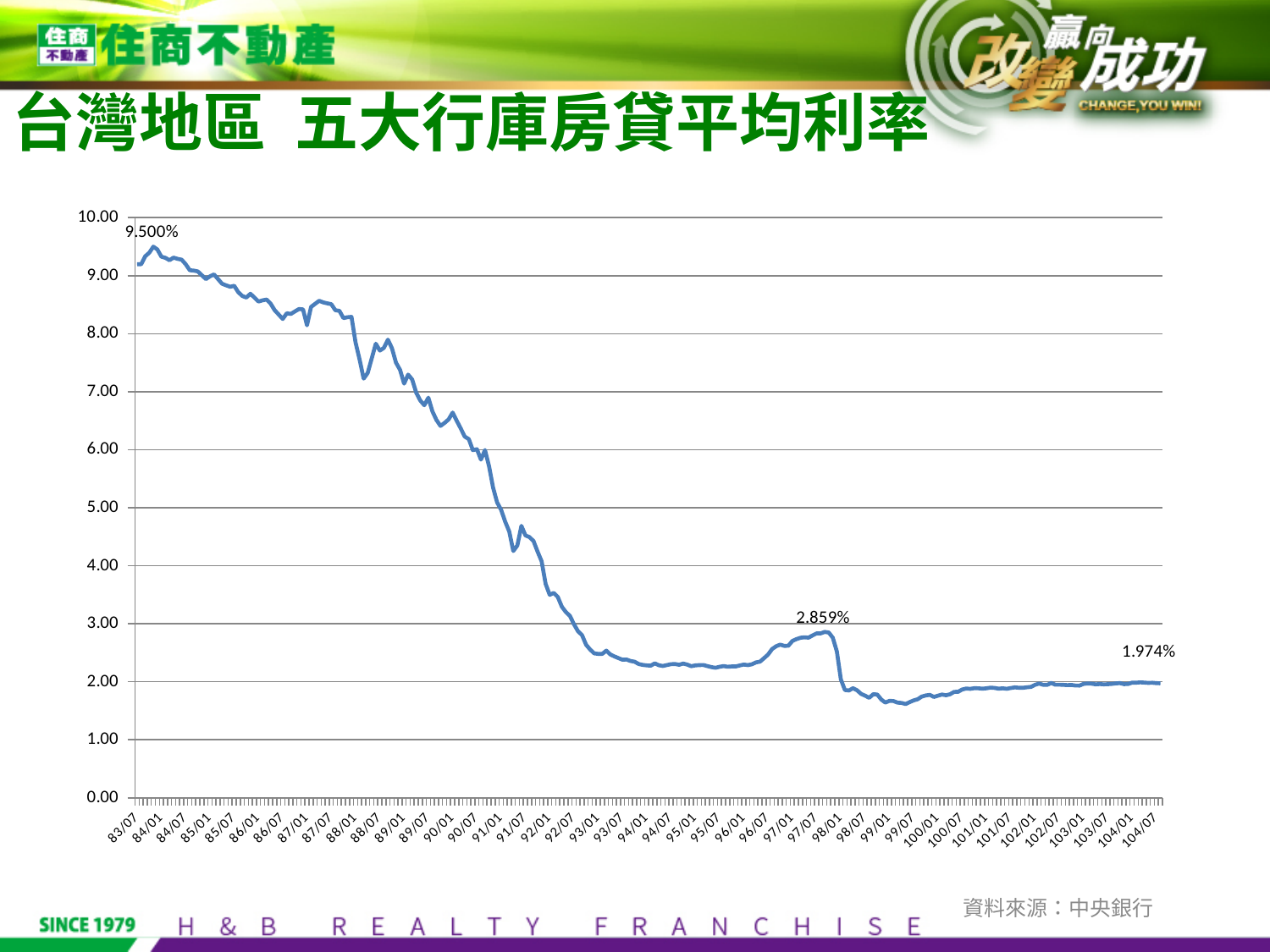

台灣地區  五大行庫房貸平均利率

### Chart

| Category | 利率(%) |
|---|---|
| 34546 | 9.197000000000001 |
| 34577 | 9.198 |
| 34607 | 9.335000000000003 |
| 34638 | 9.397 |
| 34668 | 9.5 |
| 34699 | 9.452000000000025 |
| 34730 | 9.328000000000001 |
| 34758 | 9.307 |
| 34789 | 9.267000000000001 |
| 34819 | 9.311000000000003 |
| 34850 | 9.290000000000001 |
| 34880 | 9.276000000000002 |
| 34911 | 9.198 |
| 34942 | 9.094000000000001 |
| 34972 | 9.087000000000002 |
| 35003 | 9.074000000000002 |
| 35033 | 9.008000000000001 |
| 35064 | 8.941000000000003 |
| 35095 | 8.988000000000001 |
| 35124 | 9.022 |
| 35155 | 8.941000000000003 |
| 35185 | 8.861 |
| 35216 | 8.833 |
| 35246 | 8.809000000000003 |
| 35277 | 8.826 |
| 35308 | 8.716000000000001 |
| 35338 | 8.651000000000002 |
| 35369 | 8.623000000000001 |
| 35399 | 8.689 |
| 35430 | 8.622000000000002 |
| 35461 | 8.554 |
| 35489 | 8.575000000000003 |
| 35520 | 8.589 |
| 35550 | 8.519 |
| 35581 | 8.405000000000005 |
| 35611 | 8.33 |
| 35642 | 8.254000000000001 |
| 35673 | 8.352000000000068 |
| 35703 | 8.341000000000001 |
| 35734 | 8.384 |
| 35764 | 8.425 |
| 35795 | 8.419 |
| 35826 | 8.144 |
| 35854 | 8.461 |
| 35855 | 8.515 |
| 35915 | 8.567 |
| 35946 | 8.540000000000001 |
| 35976 | 8.523000000000001 |
| 36007 | 8.509 |
| 36038 | 8.404000000000003 |
| 36068 | 8.394 |
| 36099 | 8.269 |
| 36129 | 8.284000000000002 |
| 36160 | 8.290000000000001 |
| 36191 | 7.85 |
| 36219 | 7.5539999999999985 |
| 36250 | 7.2249999999999845 |
| 36280 | 7.3229999999999755 |
| 36311 | 7.576 |
| 36341 | 7.8269999999999955 |
| 36372 | 7.709 |
| 36403 | 7.754 |
| 36433 | 7.8969999999999985 |
| 36464 | 7.75 |
| 36494 | 7.501 |
| 36525 | 7.377 |
| 36556 | 7.14 |
| 36585 | 7.2949999999999955 |
| 36616 | 7.21 |
| 36646 | 6.982 |
| 36677 | 6.8479999999999945 |
| 36707 | 6.7669999999999995 |
| 36738 | 6.8969999999999985 |
| 36769 | 6.6619999999999955 |
| 36799 | 6.5129999999999955 |
| 36830 | 6.41 |
| 36860 | 6.462 |
| 36891 | 6.5219999999999985 |
| 36922 | 6.64 |
| 36950 | 6.5 |
| 36981 | 6.3679999999999755 |
| 37011 | 6.226 |
| 37042 | 6.1839999999999975 |
| 37072 | 5.993 |
| 37103 | 6.009 |
| 37134 | 5.83 |
| 37164 | 5.994 |
| 37195 | 5.716 |
| 37225 | 5.346 |
| 37256 | 5.093 |
| 37287 | 4.963 |
| 37315 | 4.76 |
| 37346 | 4.59 |
| 37376 | 4.253 |
| 37407 | 4.349 |
| 37437 | 4.6879999999999855 |
| 37468 | 4.5219999999999985 |
| 37499 | 4.493 |
| 37529 | 4.4239999999999995 |
| 37560 | 4.244 |
| 37590 | 4.078 |
| 37621 | 3.686 |
| 37652 | 3.4979999999999998 |
| 37680 | 3.5319999999999987 |
| 37711 | 3.461 |
| 37741 | 3.293 |
| 37772 | 3.201 |
| 37802 | 3.135 |
| 37833 | 2.9919999999999987 |
| 37864 | 2.8699999999999997 |
| 37894 | 2.8029999999999977 |
| 37925 | 2.638 |
| 37955 | 2.5549999999999997 |
| 37986 | 2.4899999999999998 |
| 38017 | 2.48 |
| 38046 | 2.481 |
| 38077 | 2.5369999999999977 |
| 38107 | 2.4699999999999998 |
| 38138 | 2.4369999999999967 |
| 38168 | 2.408 |
| 38199 | 2.38 |
| 38230 | 2.384 |
| 38260 | 2.3579999999999997 |
| 38291 | 2.3459999999999988 |
| 38321 | 2.3059999999999987 |
| 38352 | 2.291 |
| 38353 | 2.282 |
| 38384 | 2.278 |
| 38412 | 2.3169999999999846 |
| 38443 | 2.285 |
| 38473 | 2.273 |
| 38504 | 2.288000000000001 |
| 38534 | 2.3029999999999977 |
| 38565 | 2.3059999999999987 |
| 38596 | 2.292 |
| 38626 | 2.3139999999999987 |
| 38657 | 2.297 |
| 38687 | 2.2680000000000002 |
| 38718 | 2.282 |
| 38749 | 2.287 |
| 38777 | 2.289 |
| 38808 | 2.27 |
| 38838 | 2.253 |
| 38869 | 2.241 |
| 38899 | 2.258 |
| 38930 | 2.271 |
| 38961 | 2.259 |
| 38991 | 2.2640000000000002 |
| 39022 | 2.2640000000000002 |
| 39052 | 2.281 |
| 39083 | 2.297 |
| 39114 | 2.287 |
| 39142 | 2.3009999999999997 |
| 39173 | 2.3339999999999987 |
| 39203 | 2.347 |
| 39234 | 2.4059999999999997 |
| 39264 | 2.469 |
| 39295 | 2.564 |
| 39326 | 2.6119999999999997 |
| 39356 | 2.64 |
| 39387 | 2.6189999999999998 |
| 39417 | 2.621 |
| 39448 | 2.702 |
| 39479 | 2.735 |
| 39508 | 2.758 |
| 39539 | 2.766 |
| 39569 | 2.7600000000000002 |
| 39600 | 2.799 |
| 39630 | 2.8329999999999846 |
| 39661 | 2.8329999999999846 |
| 39692 | 2.8589999999999987 |
| 39722 | 2.8489999999999998 |
| 39753 | 2.759 |
| 39783 | 2.523 |
| 39814 | 2.041 |
| 39845 | 1.858 |
| 39873 | 1.85 |
| 39904 | 1.889 |
| 39934 | 1.853 |
| 39965 | 1.7909999999999926 |
| 39995 | 1.76 |
| 40026 | 1.7229999999999912 |
| 40057 | 1.786 |
| 40087 | 1.78 |
| 40118 | 1.694000000000007 |
| 40148 | 1.641 |
| 40179 | 1.671 |
| 40210 | 1.6679999999999928 |
| 40238 | 1.6400000000000001 |
| 40269 | 1.635 |
| 40299 | 1.616 |
| 40330 | 1.649 |
| 40360 | 1.679 |
| 40391 | 1.699 |
| 40422 | 1.7449999999999923 |
| 40452 | 1.764 |
| 40483 | 1.7749999999999921 |
| 40513 | 1.7389999999999917 |
| 40544 | 1.76 |
| 40575 | 1.78 |
| 40603 | 1.7669999999999921 |
| 40634 | 1.7849999999999921 |
| 40664 | 1.826 |
| 40695 | 1.827 |
| 40725 | 1.867 |
| 40756 | 1.883 |
| 40787 | 1.877999999999992 |
| 40817 | 1.889 |
| 40848 | 1.8879999999999921 |
| 40878 | 1.881 |
| 40909 | 1.8879999999999921 |
| 40940 | 1.899 |
| 40969 | 1.8939999999999921 |
| 41000 | 1.881 |
| 41030 | 1.8879999999999921 |
| 41061 | 1.879 |
| 41091 | 1.8919999999999921 |
| 41122 | 1.903 |
| 41153 | 1.897 |
| 41183 | 1.8959999999999921 |
| 41214 | 1.905 |
| 41244 | 1.9119999999999922 |
| 41275 | 1.947 |
| 41306 | 1.969 |
| 41334 | 1.948000000000007 |
| 41365 | 1.946000000000007 |
| 41395 | 1.9800000000000078 |
| 41426 | 1.950000000000007 |
| 41456 | 1.950000000000007 |
| 41487 | 1.947 |
| 41518 | 1.9419999999999928 |
| 41548 | 1.945 |
| 41579 | 1.935 |
| 41609 | 1.9339999999999928 |
| 41640 | 1.963 |
| 41671 | 1.970000000000007 |
| 41699 | 1.967 |
| 41730 | 1.956000000000007 |
| 41760 | 1.961 |
| 41791 | 1.956000000000007 |
| 41821 | 1.958000000000007 |
| 41852 | 1.963 |
| 41883 | 1.9720000000000073 |
| 41913 | 1.977 |
| 41944 | 1.959 |
| 41974 | 1.962000000000007 |
| 42005 | 1.985 |
| 42036 | 1.9840000000000078 |
| 42064 | 1.9900000000000078 |
| 42095 | 1.9860000000000078 |
| 42125 | 1.981 |
| 42156 | 1.983 |
| 42186 | 1.9760000000000078 |
| 42217 | 1.9740000000000077 |
資料來源：中央銀行